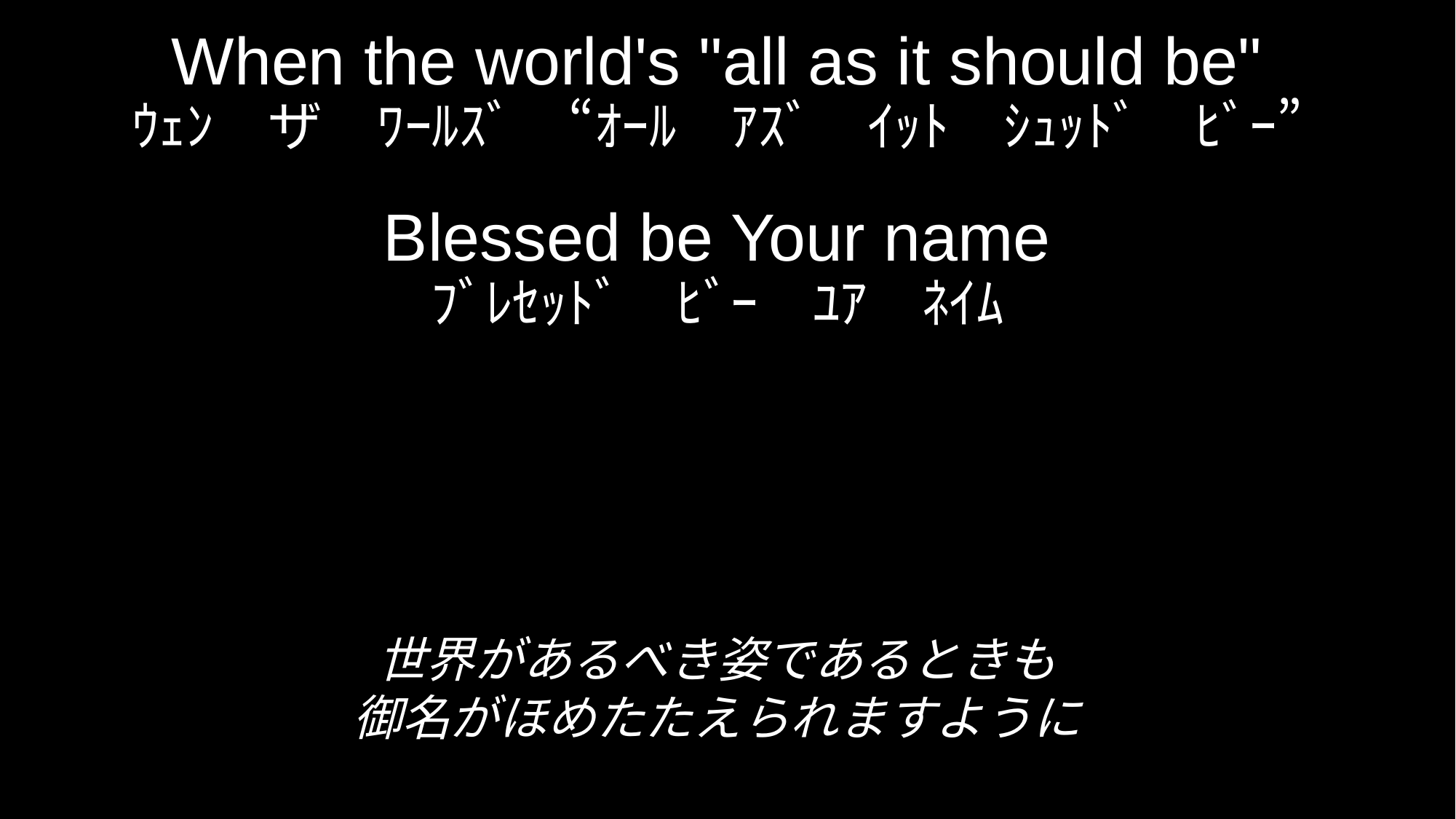

When the world's "all as it should be"
ｳｪﾝ　ザ　ﾜｰﾙｽﾞ　“ｵｰﾙ　ｱｽﾞ　ｲｯﾄ　ｼｭｯﾄﾞ　ﾋﾞｰ”

Blessed be Your name
ﾌﾞﾚｾｯﾄﾞ　ﾋﾞｰ　ﾕｱ　ﾈｲﾑ
世界があるべき姿であるときも
御名がほめたたえられますように